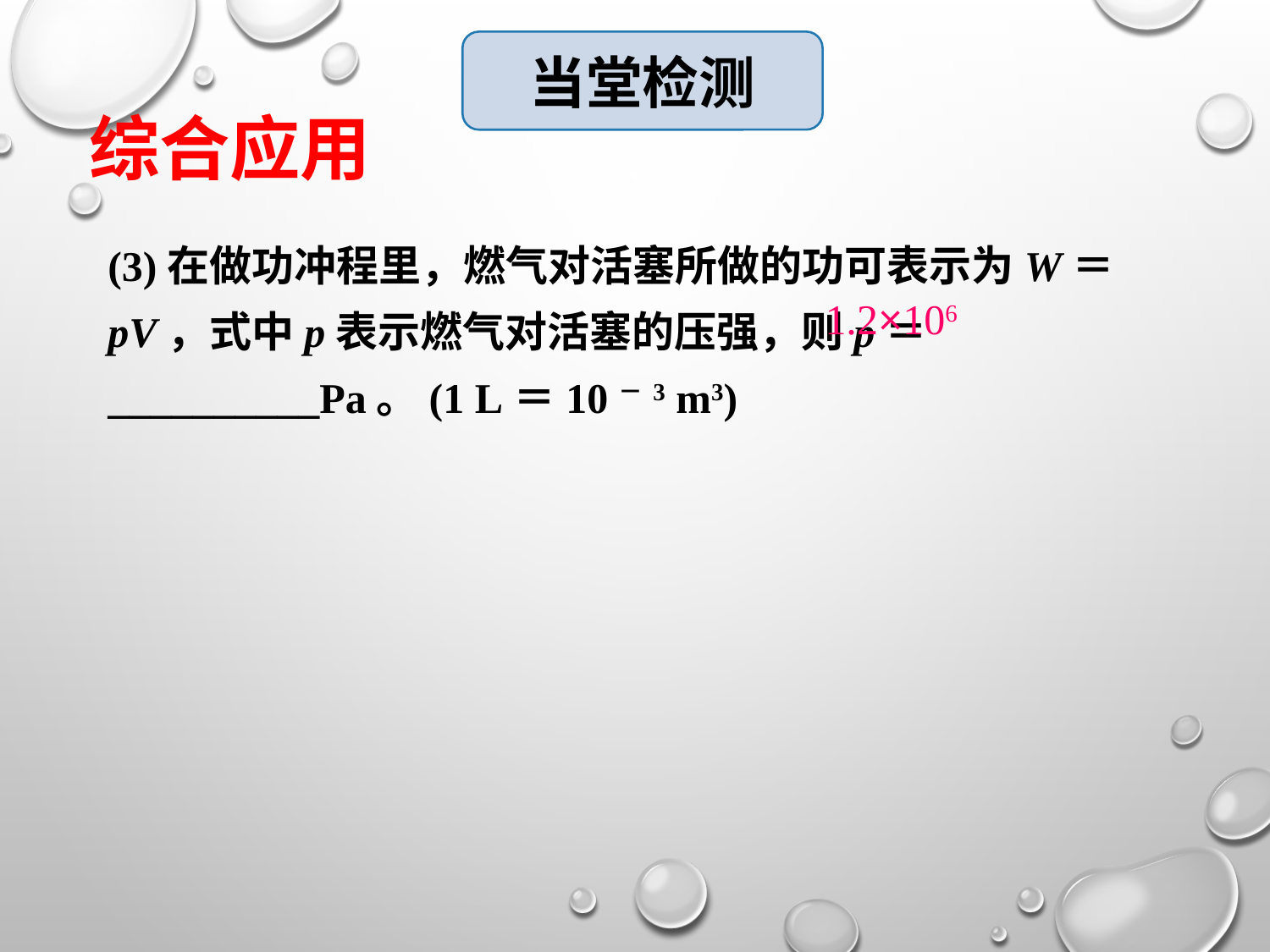

当堂检测
综合应用
(3)在做功冲程里，燃气对活塞所做的功可表示为W＝pV，式中p表示燃气对活塞的压强，则p＝__________Pa。(1 L＝10－3 m3)
1.2×106